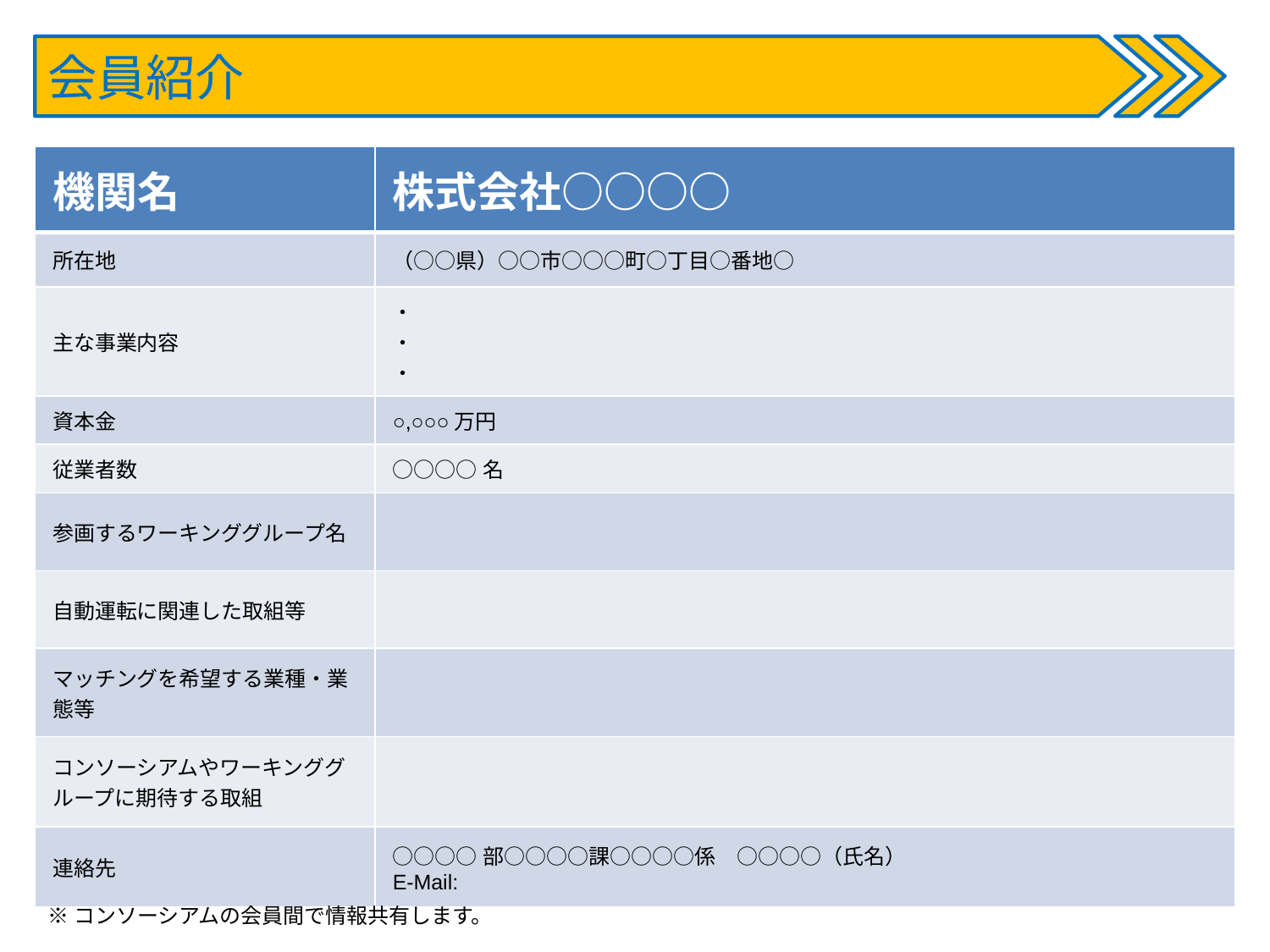

会員紹介

| 機関名 | 株式会社○○○○ |
| --- | --- |
| 所在地 | （○○県）○○市○○○町○丁目○番地○ |
| 主な事業内容 | ・ ・ ・ |
| 資本金 | ○,○○○万円 |
| 従業者数 | ○○○○名 |
| 参画するワーキンググループ名 |  |
| 自動運転に関連した取組等 |  |
| マッチングを希望する業種・業態等 |  |
| コンソーシアムやワーキンググループに期待する取組 |  |
| 連絡先 | ○○○○部○○○○課○○○○係　○○○○（氏名）　　　　　　 E-Mail: |
※コンソーシアムの会員間で情報共有します。